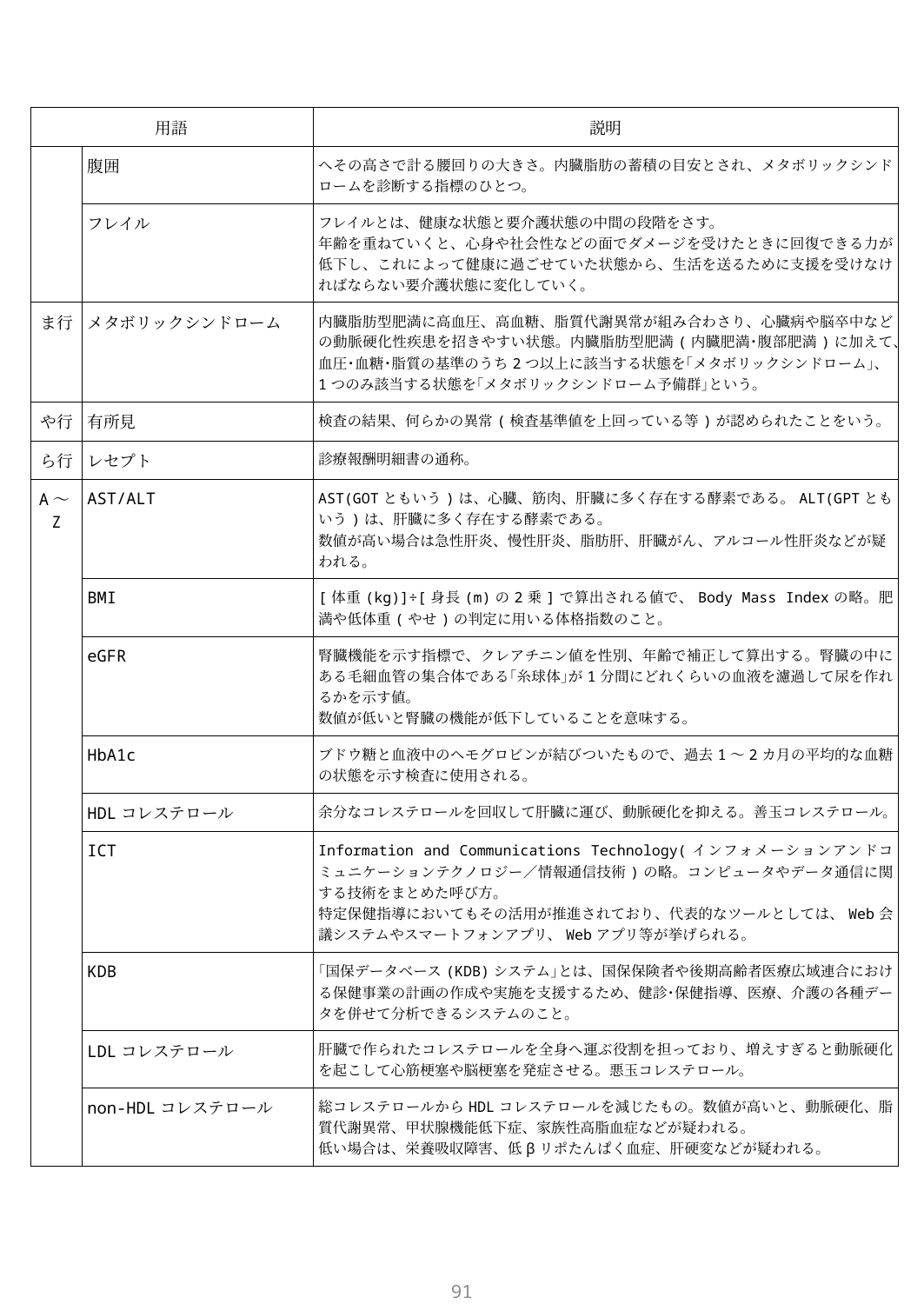

| 用語 |  | 説明 |
| --- | --- | --- |
|  | 腹囲 | へその高さで計る腰回りの大きさ。内臓脂肪の蓄積の目安とされ、メタボリックシンドロームを診断する指標のひとつ。 |
|  | フレイル | フレイルとは、健康な状態と要介護状態の中間の段階をさす。 年齢を重ねていくと、心身や社会性などの面でダメージを受けたときに回復できる力が低下し、これによって健康に過ごせていた状態から、生活を送るために支援を受けなければならない要介護状態に変化していく。 |
| ま行 | メタボリックシンドローム | 内臓脂肪型肥満に高血圧、高血糖、脂質代謝異常が組み合わさり、心臓病や脳卒中などの動脈硬化性疾患を招きやすい状態。内臓脂肪型肥満(内臓肥満･腹部肥満)に加えて、血圧･血糖･脂質の基準のうち2つ以上に該当する状態を｢メタボリックシンドローム｣、1つのみ該当する状態を｢メタボリックシンドローム予備群｣という。 |
| や行 | 有所見 | 検査の結果、何らかの異常(検査基準値を上回っている等)が認められたことをいう。 |
| ら行 | レセプト | 診療報酬明細書の通称。 |
| A～Z | AST/ALT | AST(GOTともいう)は、心臓、筋肉、肝臓に多く存在する酵素である。ALT(GPTともいう)は、肝臓に多く存在する酵素である。 数値が高い場合は急性肝炎、慢性肝炎、脂肪肝、肝臓がん、アルコール性肝炎などが疑われる。 |
|  | BMI | [体重(kg)]÷[身長(m)の2乗]で算出される値で、Body Mass Indexの略。肥満や低体重(やせ)の判定に用いる体格指数のこと。 |
|  | eGFR | 腎臓機能を示す指標で、クレアチニン値を性別、年齢で補正して算出する。腎臓の中にある毛細血管の集合体である｢糸球体｣が1分間にどれくらいの血液を濾過して尿を作れるかを示す値。 数値が低いと腎臓の機能が低下していることを意味する。 |
|  | HbA1c | ブドウ糖と血液中のヘモグロビンが結びついたもので、過去1～2カ月の平均的な血糖の状態を示す検査に使用される。 |
|  | HDLコレステロール | 余分なコレステロールを回収して肝臓に運び、動脈硬化を抑える。善玉コレステロール。 |
|  | ICT | Information and Communications Technology(インフォメーションアンドコミュニケーションテクノロジー／情報通信技術)の略。コンピュータやデータ通信に関する技術をまとめた呼び方。 特定保健指導においてもその活用が推進されており、代表的なツールとしては、Web会議システムやスマートフォンアプリ、Webアプリ等が挙げられる。 |
|  | KDB | ｢国保データベース(KDB)システム｣とは、国保保険者や後期高齢者医療広域連合における保健事業の計画の作成や実施を支援するため、健診･保健指導、医療、介護の各種データを併せて分析できるシステムのこと。 |
|  | LDLコレステロール | 肝臓で作られたコレステロールを全身へ運ぶ役割を担っており、増えすぎると動脈硬化を起こして心筋梗塞や脳梗塞を発症させる。悪玉コレステロール。 |
|  | non-HDLコレステロール | 総コレステロールからHDLコレステロールを減じたもの。数値が高いと、動脈硬化、脂質代謝異常、甲状腺機能低下症、家族性高脂血症などが疑われる。 低い場合は、栄養吸収障害、低βリポたんぱく血症、肝硬変などが疑われる。 |
91